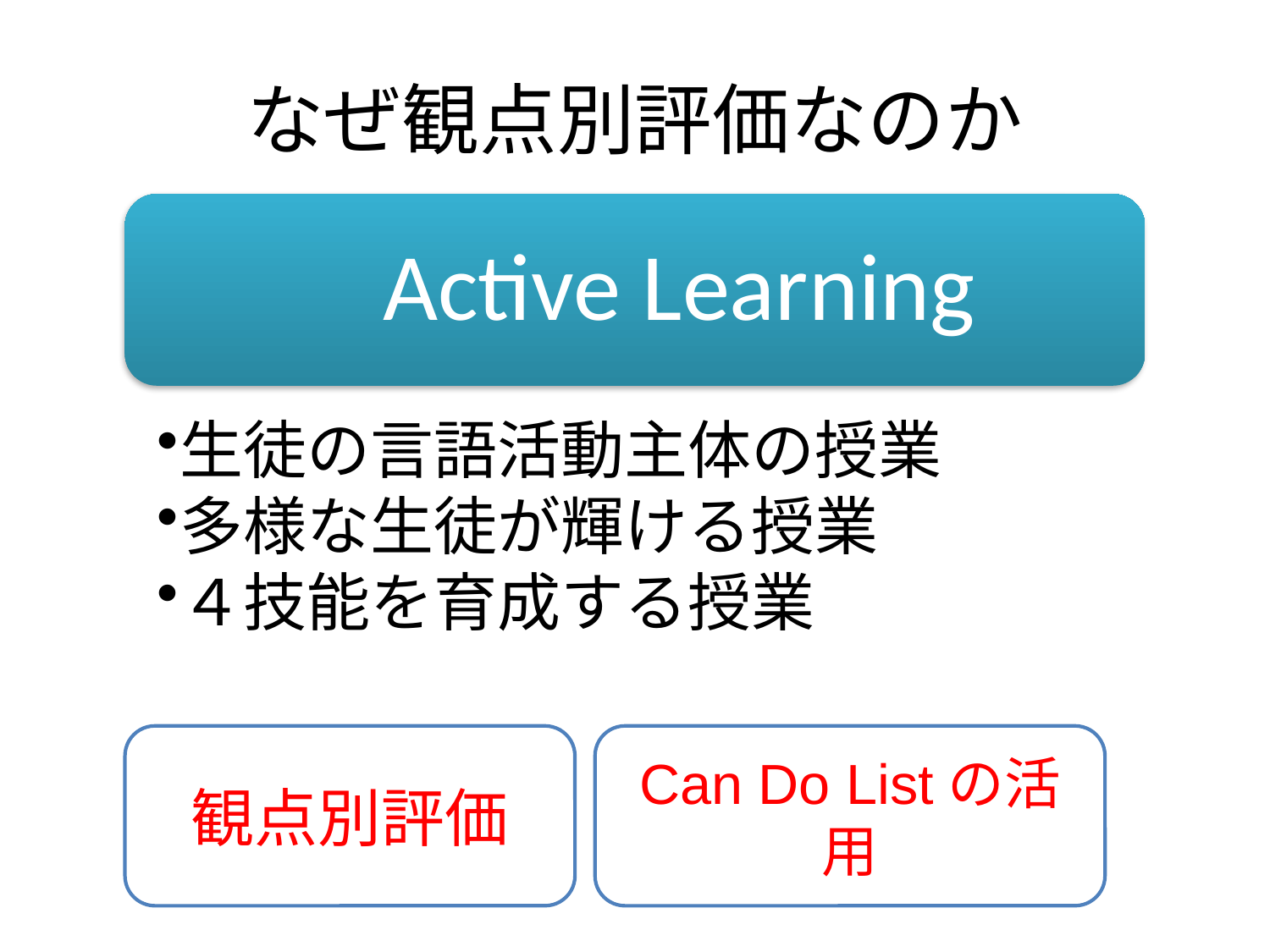

# なぜ観点別評価なのか
　          Active Learning
生徒の言語活動主体の授業
多様な生徒が輝ける授業
４技能を育成する授業

観点別評価
Can Do Listの活用